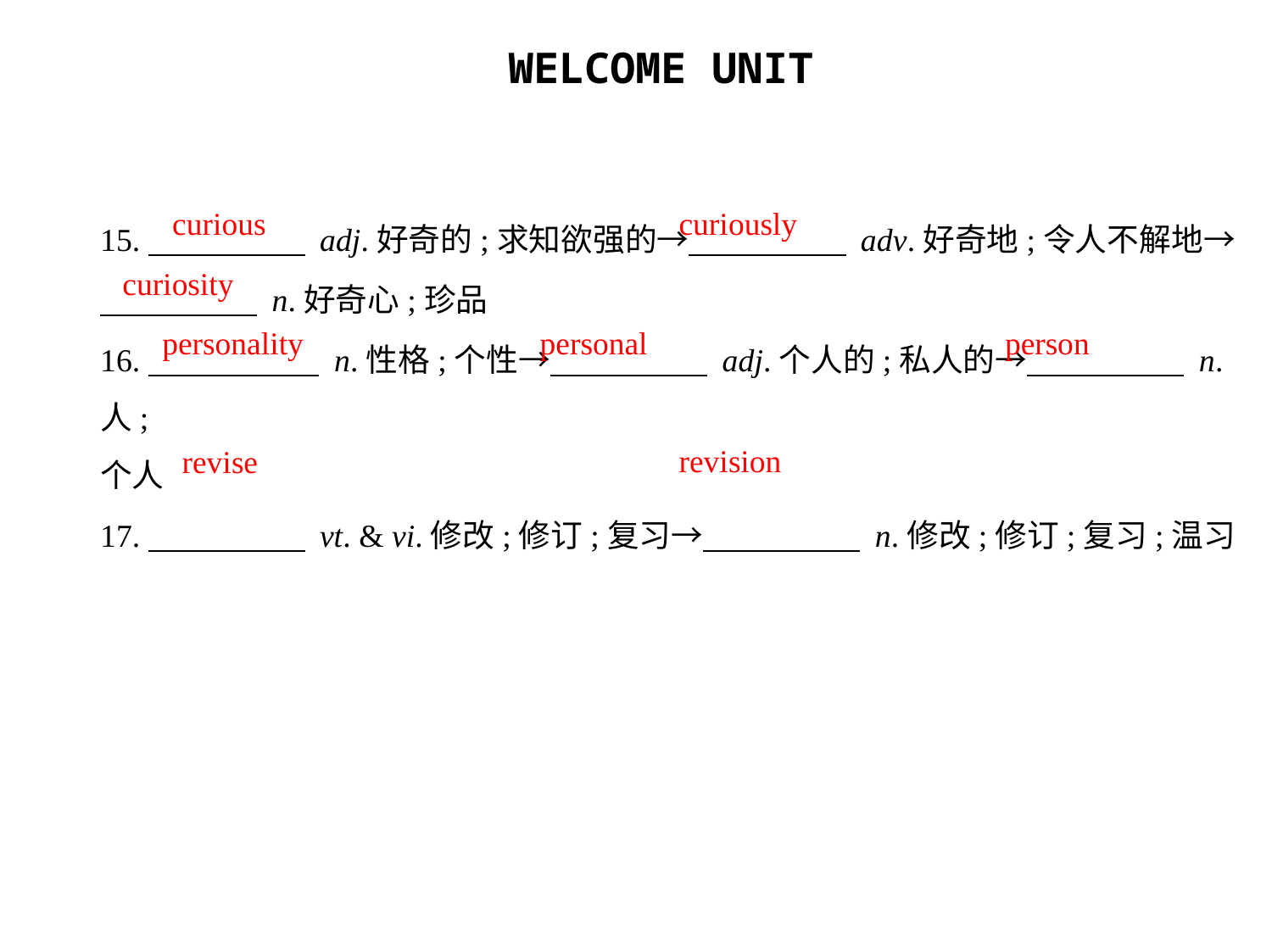

curious
curiously
15.　　　　     adj.好奇的;求知欲强的→　　　　     adv.好奇地;令人不解地→
　　　　     n.好奇心;珍品
16.　　　  　     n.性格;个性→　　　　     adj.个人的;私人的→　　　　     n.人;
个人
17.　　　　     vt. & vi.修改;修订;复习→　　　　     n.修改;修订;复习;温习
curiosity
personality
personal
person
revision
revise